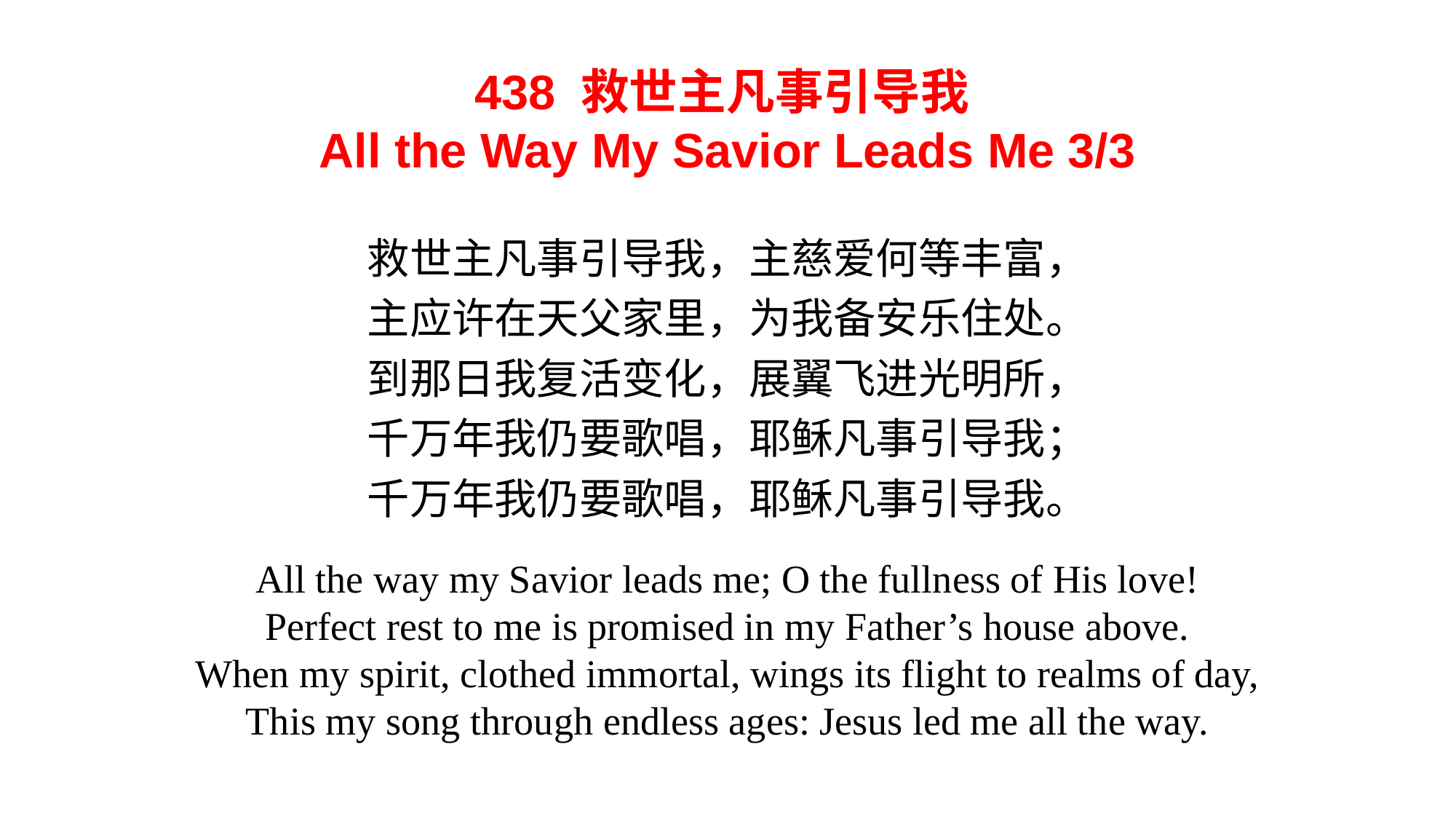

438 救世主凡事引导我
All the Way My Savior Leads Me 3/3
救世主凡事引导我，主慈爱何等丰富，
主应许在天父家里，为我备安乐住处。
到那日我复活变化，展翼飞进光明所，
千万年我仍要歌唱，耶稣凡事引导我；
千万年我仍要歌唱，耶稣凡事引导我。

All the way my Savior leads me; O the fullness of His love!
Perfect rest to me is promised in my Father’s house above.
When my spirit, clothed immortal, wings its flight to realms of day,
This my song through endless ages: Jesus led me all the way.